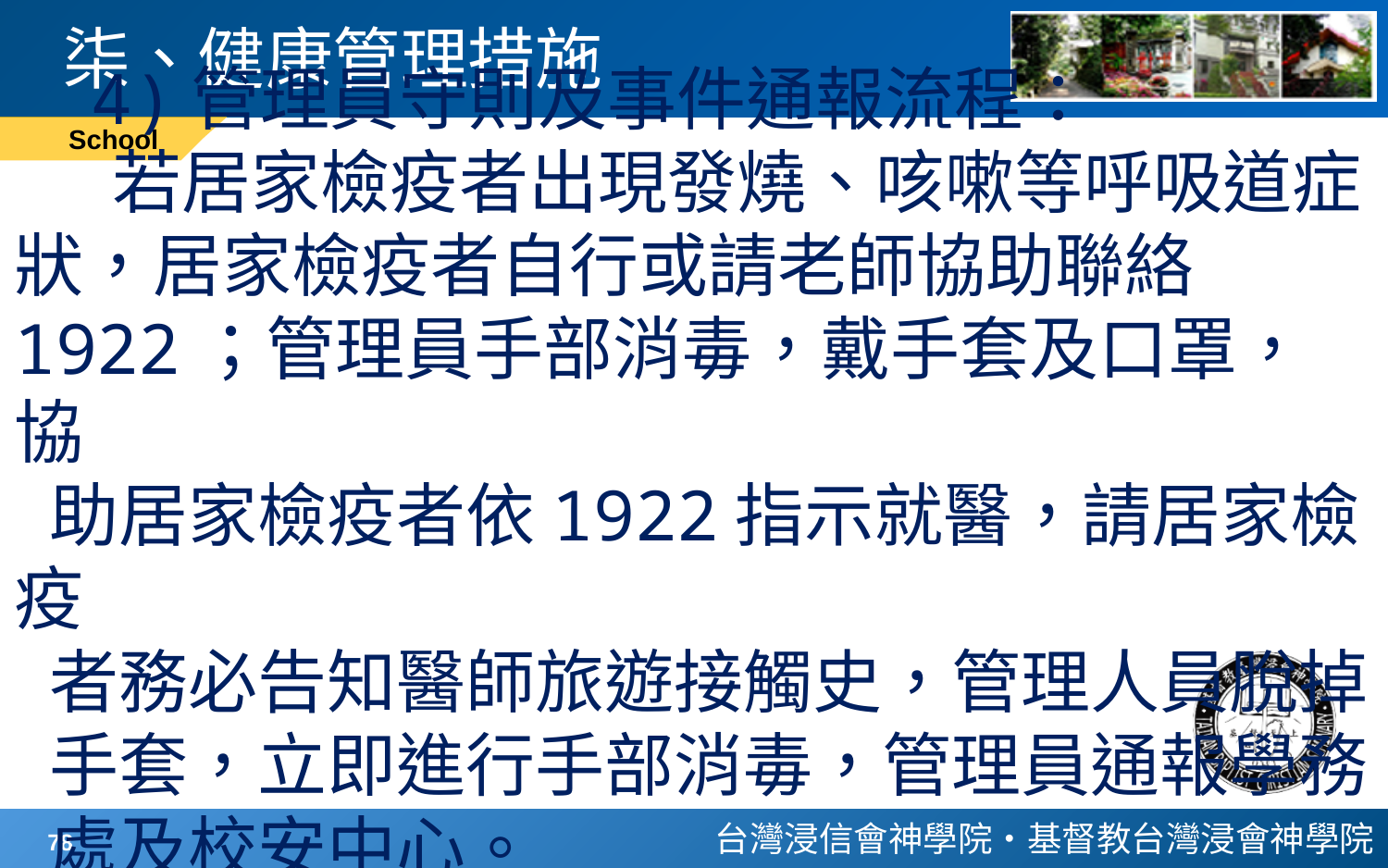

# 柒、健康管理措施
School
 4)管理員守則及事件通報流程：
   若居家檢疫者出現發燒、咳嗽等呼吸道症狀，居家檢疫者自行或請老師協助聯絡1922；管理員手部消毒，戴手套及口罩，協
助居家檢疫者依1922指示就醫，請居家檢疫
者務必告知醫師旅遊接觸史，管理人員脫掉
手套，立即進行手部消毒，管理員通報學務
處及校安中心。